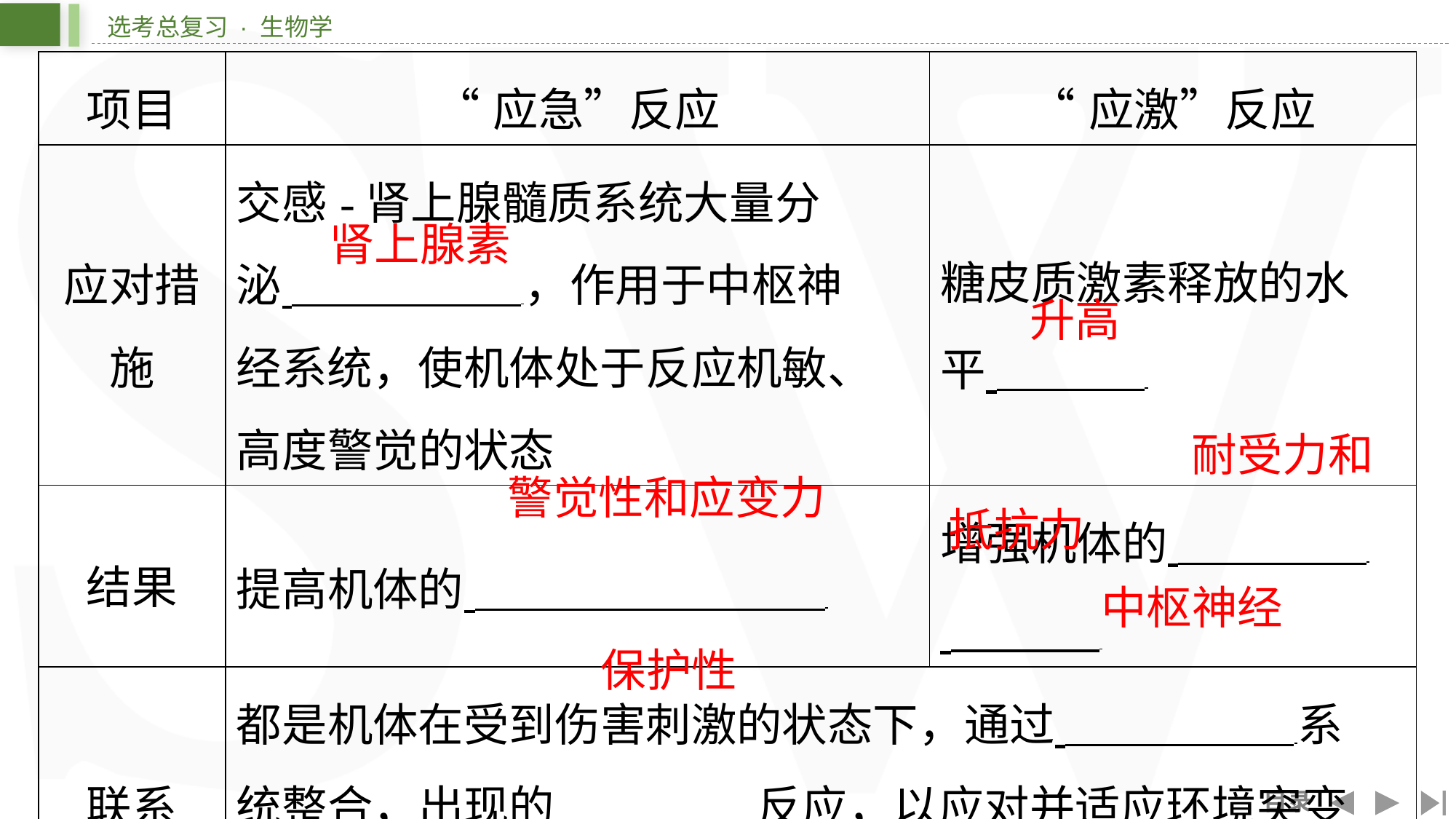

| 项目 | “应急”反应 | “应激”反应 |
| --- | --- | --- |
| 应对措 施 | 交感-肾上腺髓质系统大量分 泌 ⁠，作用于中枢神 经系统，使机体处于反应机敏、 高度警觉的状态 | 糖皮质激素释放的水 平 ⁠ |
| 结果 | 提高机体的 ⁠ | 增强机体的 ⁠ ⁠ |
| 联系 | 都是机体在受到伤害刺激的状态下，通过 ⁠系 统整合，出现的 ⁠反应，以应对并适应环境突变 而确保生存 |  |
肾上腺素
升高
耐受力和
警觉性和应变力
抵抗力
中枢神经
保护性